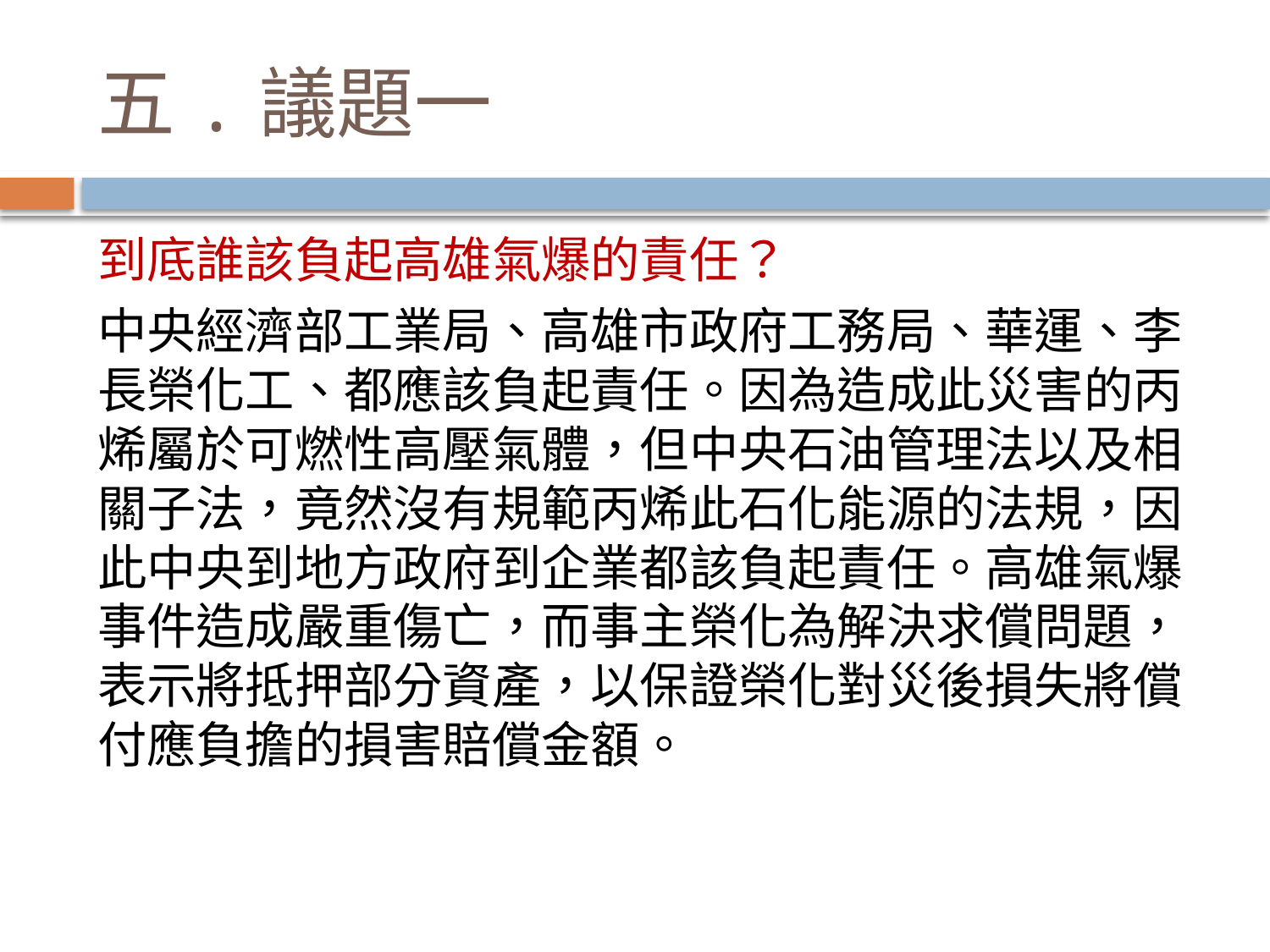

# 五.議題一
到底誰該負起高雄氣爆的責任？
中央經濟部工業局、高雄市政府工務局、華運、李長榮化工、都應該負起責任。因為造成此災害的丙烯屬於可燃性高壓氣體，但中央石油管理法以及相關子法，竟然沒有規範丙烯此石化能源的法規，因此中央到地方政府到企業都該負起責任。高雄氣爆事件造成嚴重傷亡，而事主榮化為解決求償問題，表示將抵押部分資產，以保證榮化對災後損失將償付應負擔的損害賠償金額。